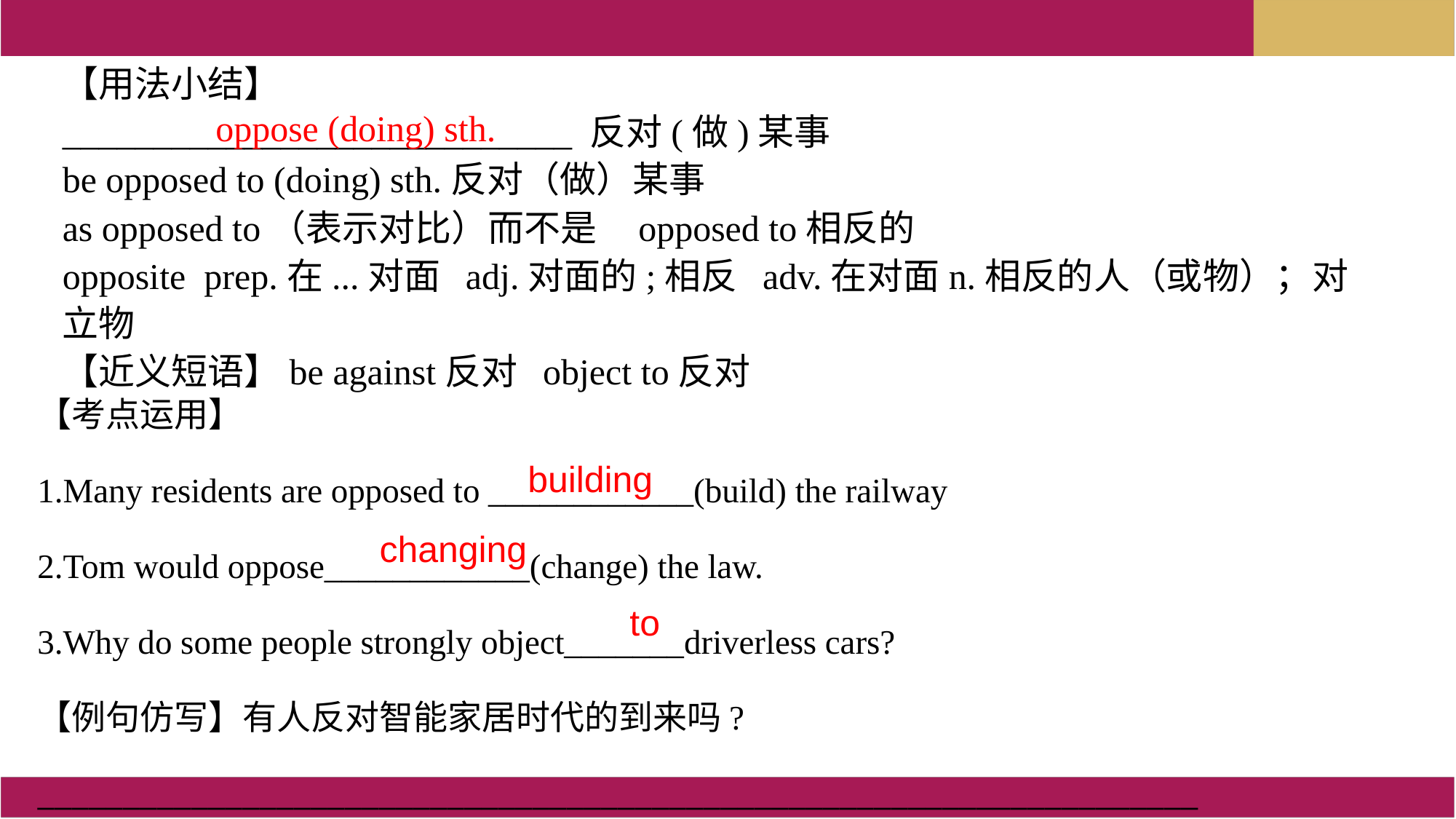

【用法小结】
____________________________ 反对(做)某事
be opposed to (doing) sth.反对（做）某事
as opposed to（表示对比）而不是    opposed to相反的
opposite  prep.在...对面  adj.对面的;相反  adv.在对面n.相反的人（或物）；对立物
【近义短语】be against反对  object to反对
oppose (doing) sth.
【考点运用】
1.Many residents are opposed to ____________(build) the railway
2.Tom would oppose____________(change) the law.
3.Why do some people strongly object_______driverless cars?
【例句仿写】有人反对智能家居时代的到来吗?
____________________________________________________________________

building
changing
to